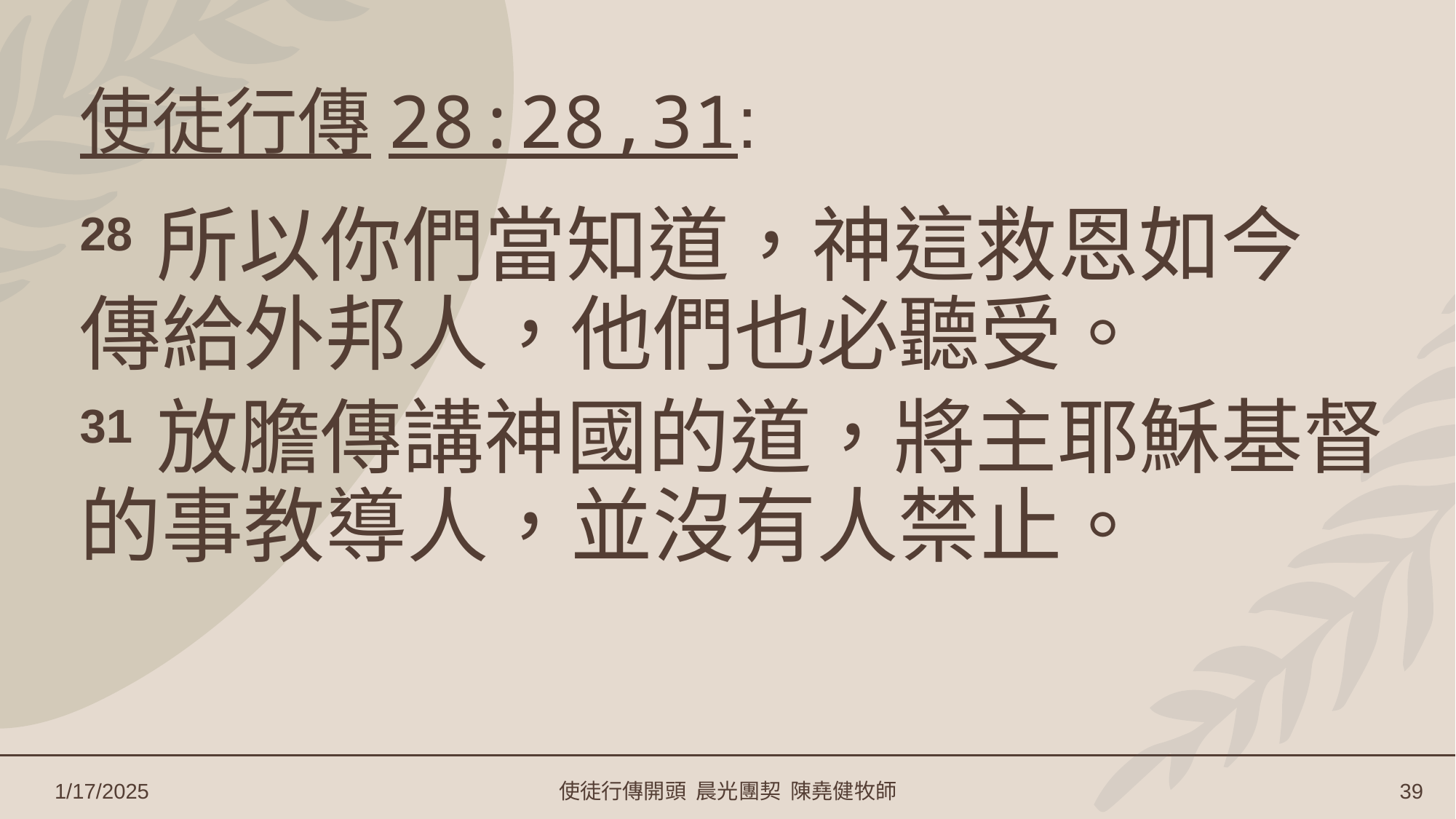

# 使徒行傳28:28,31:
28 所以你們當知道，神這救恩如今
傳給外邦人，他們也必聽受。
31 放膽傳講神國的道，將主耶穌基督的事教導人，並沒有人禁止。
1/17/2025
使徒行傳開頭  晨光團契  陳堯健牧師
39